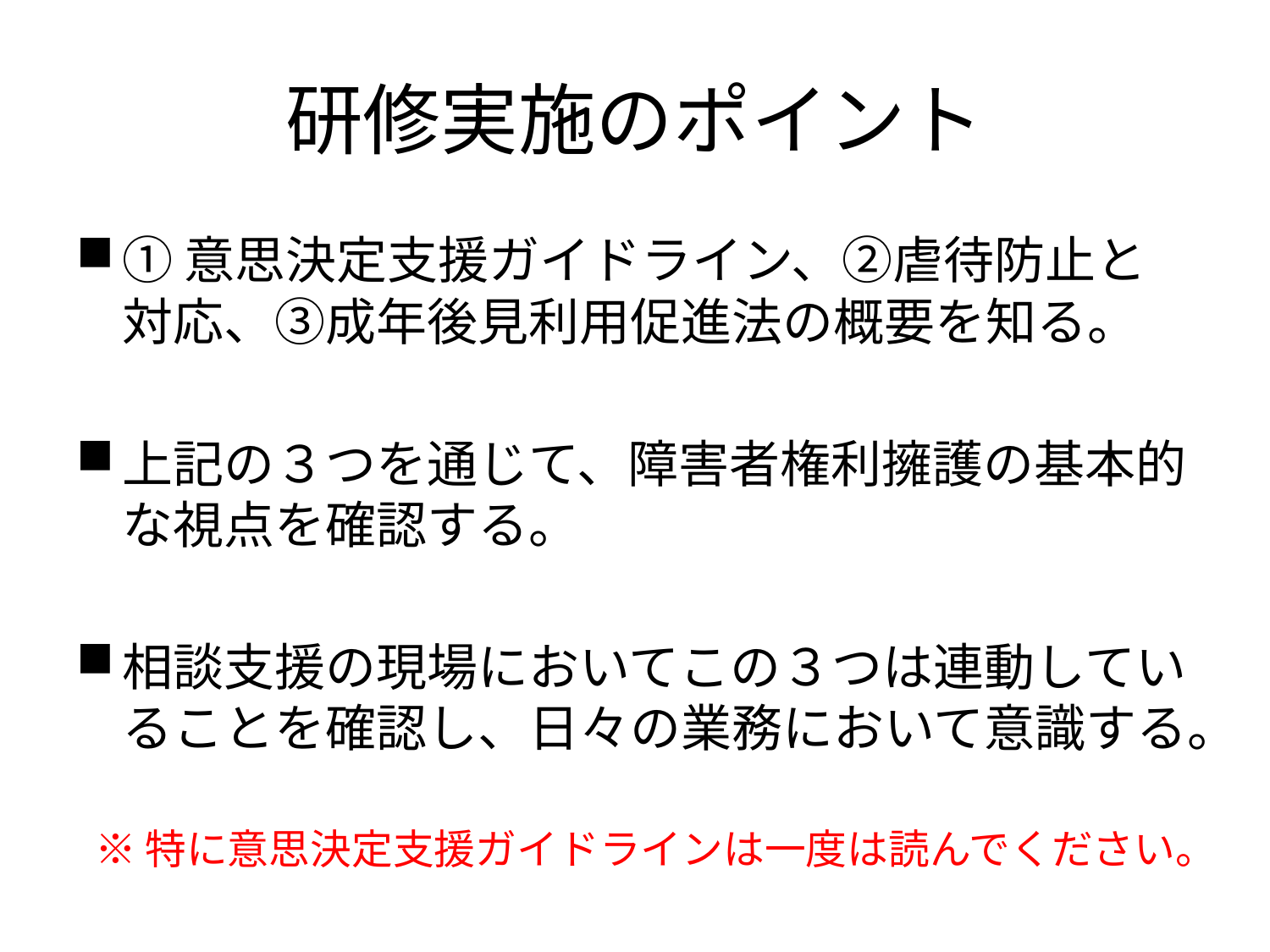

# 研修実施のポイント
①意思決定支援ガイドライン、②虐待防止と対応、③成年後見利用促進法の概要を知る。

上記の３つを通じて、障害者権利擁護の基本的な視点を確認する。

相談支援の現場においてこの３つは連動していることを確認し、日々の業務において意識する。

※特に意思決定支援ガイドラインは一度は読んでください。